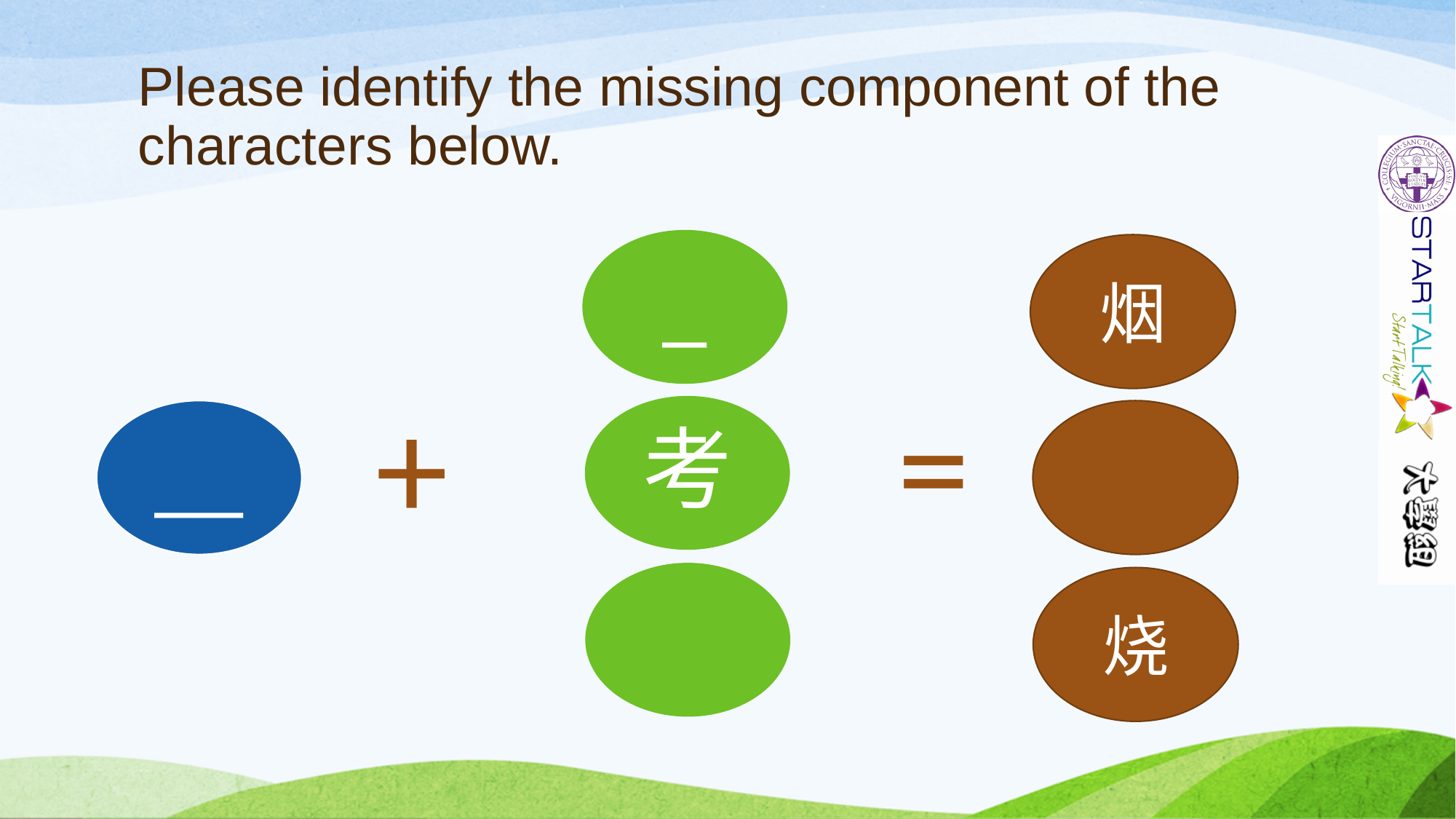

# Please identify the missing component of the characters below.

_
烟
+
=

考

__

_

烧